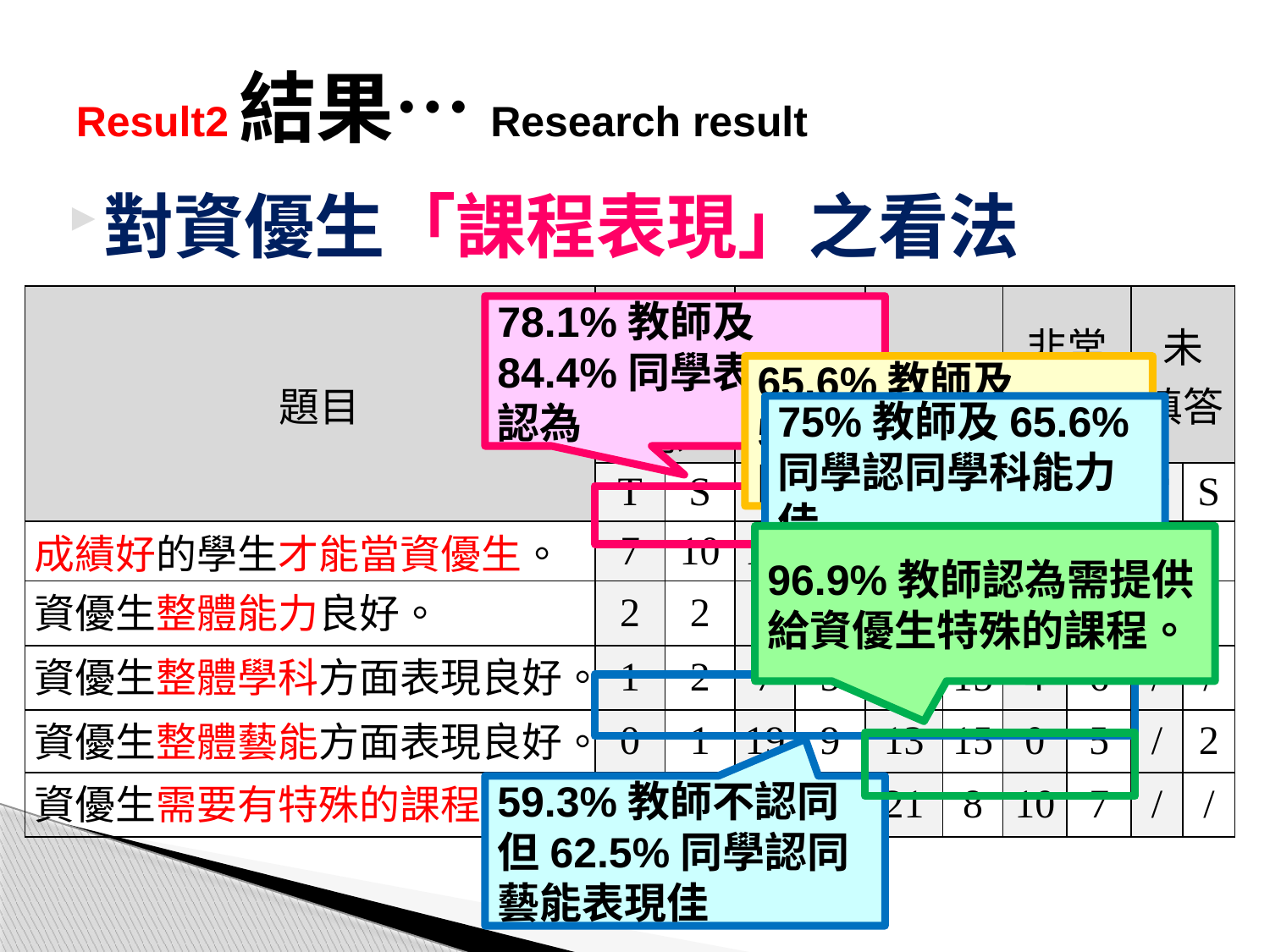

# Result2結果…Research result
對資優生「課程表現」之看法
| 題目 | 非常 不同意 |  | 不 同意 |  | 同意 |  | 非常 同意 |  | 未 填答 |  |
| --- | --- | --- | --- | --- | --- | --- | --- | --- | --- | --- |
|  | T | S | T | S | T | S | T | S | T | S |
| 成績好的學生才能當資優生。 | 7 | 10 | 18 | 17 | 6 | 4 | 0 | 1 | 1 | / |
| 資優生整體能力良好。 | 2 | 2 | 8 | 10 | 20 | 15 | 1 | 4 | 1 | 1 |
| 資優生整體學科方面表現良好。 | 1 | 2 | 7 | 5 | 20 | 15 | 4 | 6 | / | / |
| 資優生整體藝能方面表現良好。 | 0 | 1 | 19 | 9 | 13 | 15 | 0 | 5 | / | 2 |
| 資優生需要有特殊的課程。 | 1 | 6 | 0 | 11 | 21 | 8 | 10 | 7 | / | / |
78.1%教師及84.4%同學表示不認為

65.6%教師及59.4%同學表示認同

75%教師及65.6%同學認同學科能力佳

96.9%教師認為需提供給資優生特殊的課程。

59.3%教師不認同但62.5%同學認同藝能表現佳